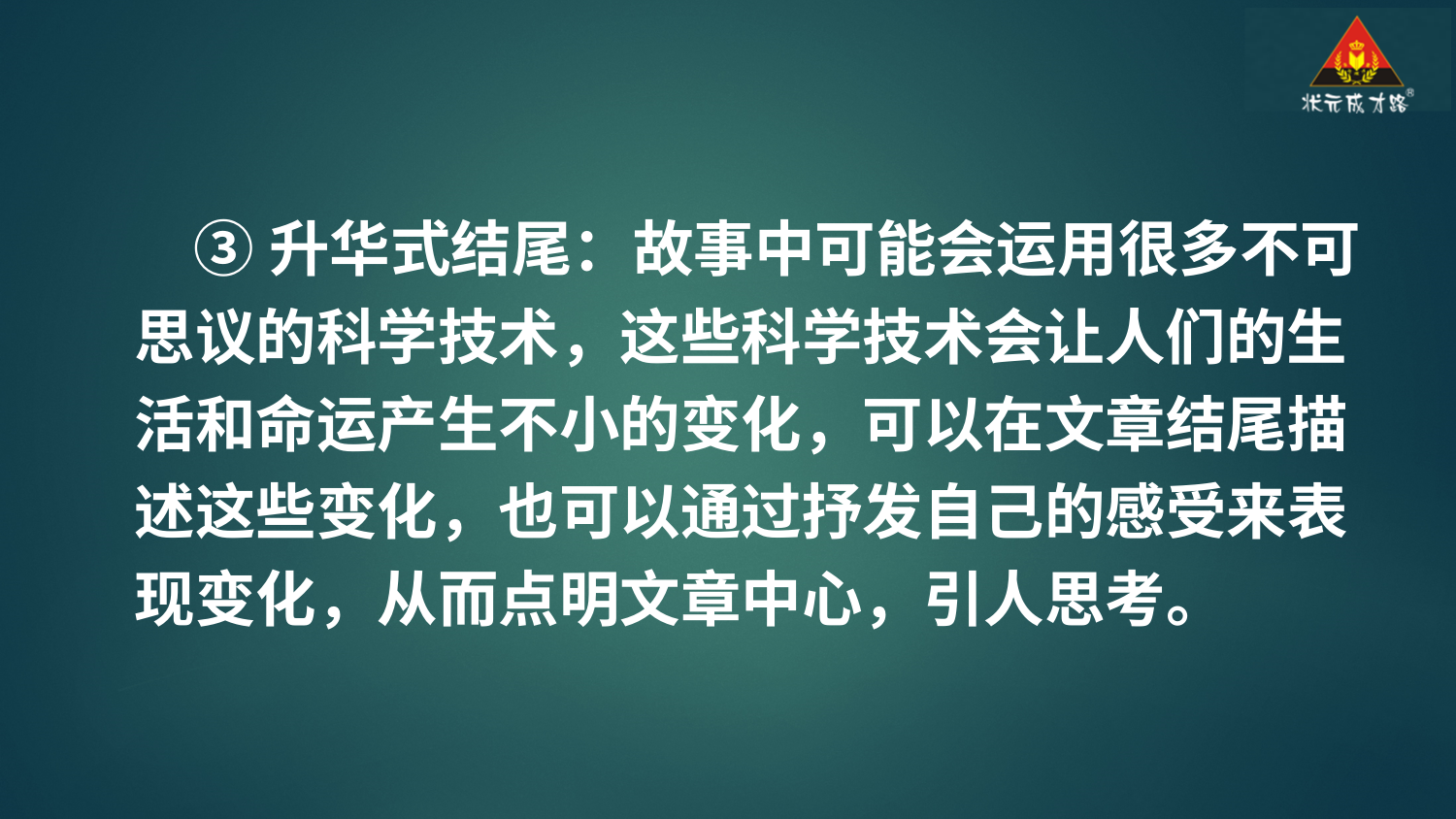

③升华式结尾：故事中可能会运用很多不可思议的科学技术，这些科学技术会让人们的生活和命运产生不小的变化，可以在文章结尾描述这些变化，也可以通过抒发自己的感受来表现变化，从而点明文章中心，引人思考。